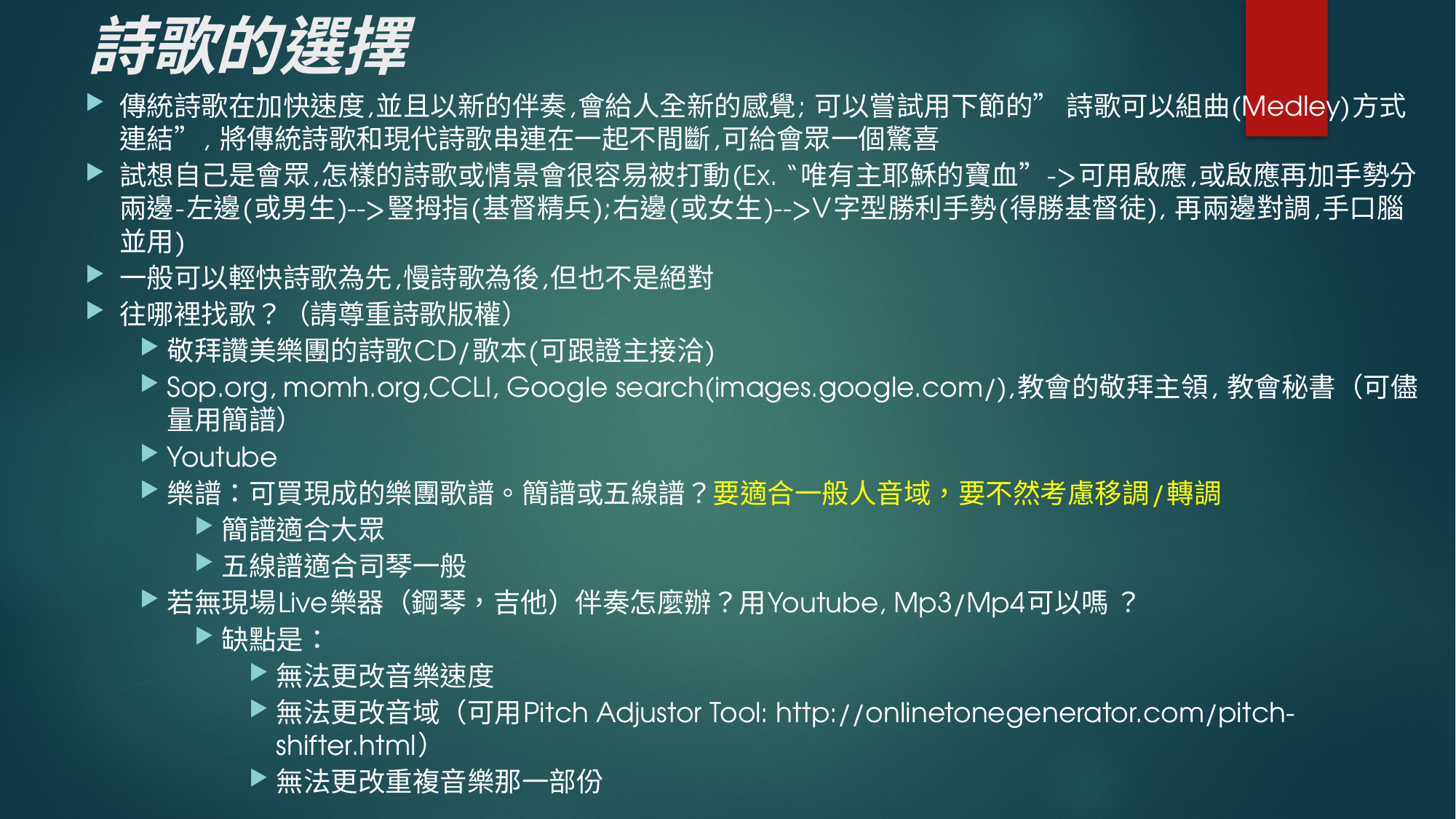

# 詩歌的選擇
傳統詩歌在加快速度,並且以新的伴奏,會給人全新的感覺; 可以嘗試用下節的” 詩歌可以組曲(Medley)方式連結”, 將傳統詩歌和現代詩歌串連在一起不間斷,可給會眾一個驚喜
試想自己是會眾,怎樣的詩歌或情景會很容易被打動(Ex. “唯有主耶穌的寶血”->可用啟應,或啟應再加手勢分兩邊-左邊(或男生)-->豎拇指(基督精兵);右邊(或女生)-->V字型勝利手勢(得勝基督徒), 再兩邊對調,手口腦並用)
一般可以輕快詩歌為先,慢詩歌為後,但也不是絕對
往哪裡找歌？（請尊重詩歌版權）
敬拜讚美樂團的詩歌CD/歌本(可跟證主接洽)
Sop.org, momh.org,CCLI, Google search(images.google.com/),教會的敬拜主領, 教會秘書（可儘量用簡譜）
Youtube
樂譜：可買現成的樂團歌譜。簡譜或五線譜？要適合一般人音域，要不然考慮移調/轉調
簡譜適合大眾
五線譜適合司琴一般
若無現場Live樂器（鋼琴，吉他）伴奏怎麼辦？用Youtube, Mp3/Mp4可以嗎 ？
缺點是：
無法更改音樂速度
無法更改音域（可用Pitch Adjustor Tool: http://onlinetonegenerator.com/pitch-shifter.html）
無法更改重複音樂那一部份